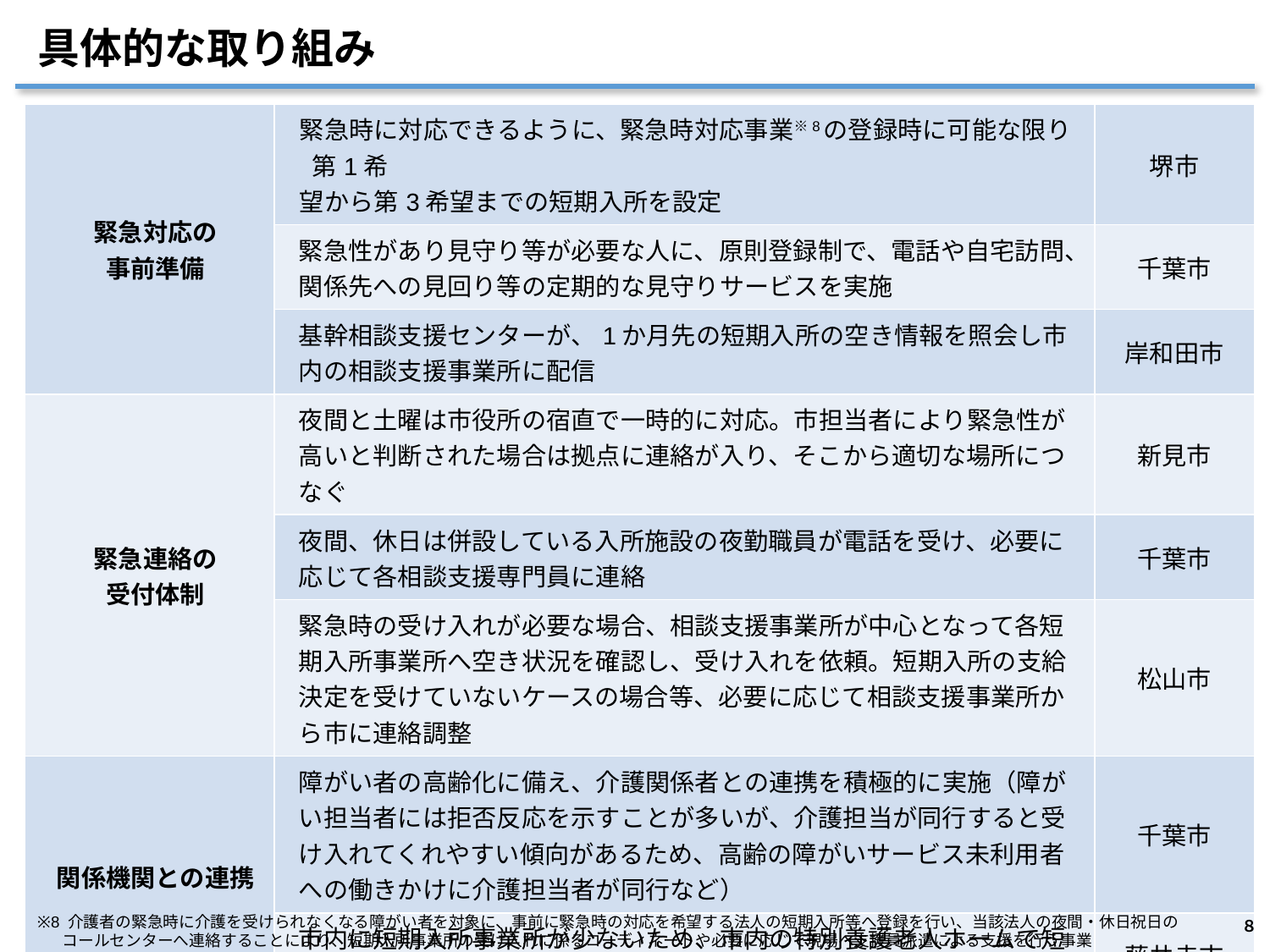

# 具体的な取り組み
| 緊急対応の 事前準備 | 緊急時に対応できるように、緊急時対応事業※8の登録時に可能な限り第1希 望から第3希望までの短期入所を設定 | 堺市 |
| --- | --- | --- |
|  | 緊急性があり見守り等が必要な人に、原則登録制で、電話や自宅訪問、関係先への見回り等の定期的な見守りサービスを実施 | 千葉市 |
|  | 基幹相談支援センターが、1か月先の短期入所の空き情報を照会し市内の相談支援事業所に配信 | 岸和田市 |
| 緊急連絡の 受付体制 | 夜間と土曜は市役所の宿直で一時的に対応。市担当者により緊急性が高いと判断された場合は拠点に連絡が入り、そこから適切な場所につなぐ | 新見市 |
|  | 夜間、休日は併設している入所施設の夜勤職員が電話を受け、必要に応じて各相談支援専門員に連絡 | 千葉市 |
|  | 緊急時の受け入れが必要な場合、相談支援事業所が中心となって各短期入所事業所へ空き状況を確認し、受け入れを依頼。短期入所の支給決定を受けていないケースの場合等、必要に応じて相談支援事業所から市に連絡調整 | 松山市 |
| 関係機関との連携 | 障がい者の高齢化に備え、介護関係者との連携を積極的に実施（障がい担当者には拒否反応を示すことが多いが、介護担当が同行すると受け入れてくれやすい傾向があるため、高齢の障がいサービス未利用者への働きかけに介護担当者が同行など） | 千葉市 |
|  | 市内に短期入所事業所が少ないため、市内の特別養護老人ホームで短期入所の受け入れを実施 | 藤井寺市 |
| 体験の機会の確保 | 将来の自立生活に繋がる訓練（きっかけ作り）のため、事業所の空き部屋など を活用し、普段から利用者と関わりのある支援員が隣室で待機しながら外泊体　　 験を実施 | 堺市 |
８
※8 介護者の緊急時に介護を受けられなくなる障がい者を対象に、事前に緊急時の対応を希望する法人の短期入所等へ登録を行い、当該法人の夜間・休日祝日のコールセンターへ連絡することにより、短期入所事業所の受け入れに係るコーディネートや必要に応じて現場へ支援員派遣による支援を行う事業